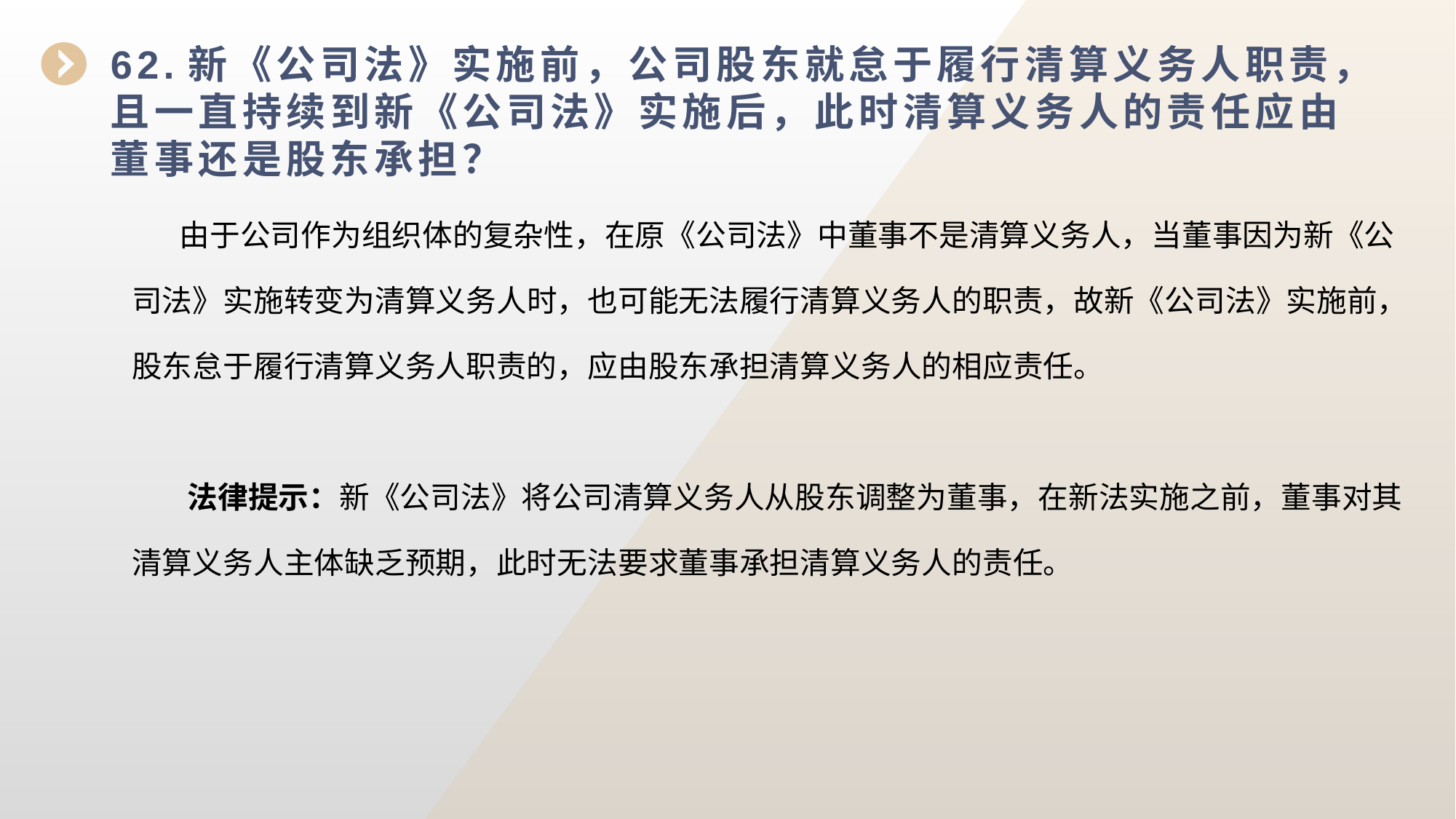

62.新《公司法》实施前，公司股东就怠于履行清算义务人职责，且一直持续到新《公司法》实施后，此时清算义务人的责任应由董事还是股东承担？

      由于公司作为组织体的复杂性，在原《公司法》中董事不是清算义务人，当董事因为新《公司法》实施转变为清算义务人时，也可能无法履行清算义务人的职责，故新《公司法》实施前，股东怠于履行清算义务人职责的，应由股东承担清算义务人的相应责任。

       法律提示：新《公司法》将公司清算义务人从股东调整为董事，在新法实施之前，董事对其清算义务人主体缺乏预期，此时无法要求董事承担清算义务人的责任。